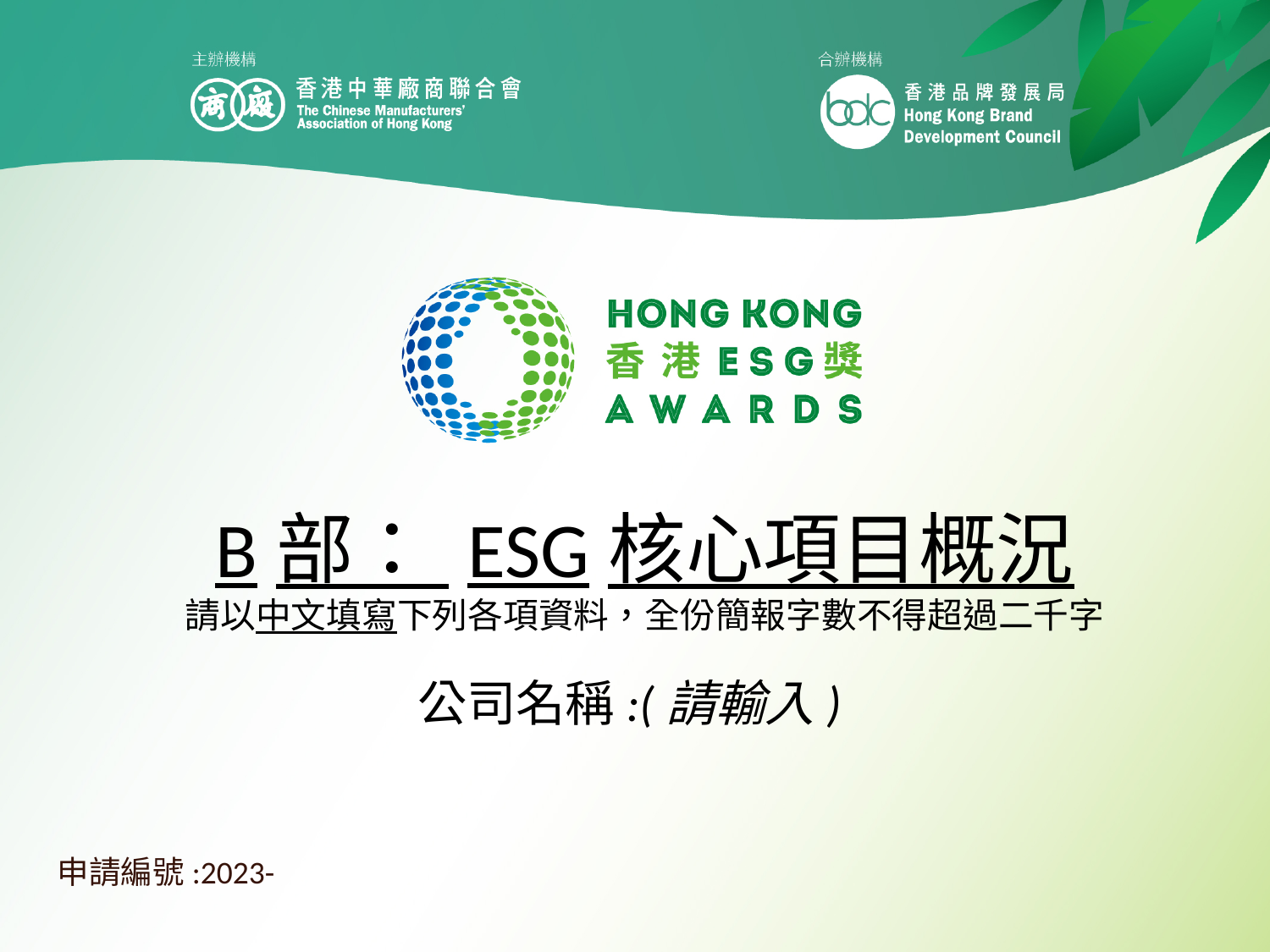

# B部： ESG核心項目概況 請以中文填寫下列各項資料，全份簡報字數不得超過二千字
公司名稱:(請輸入)

申請編號:2023-